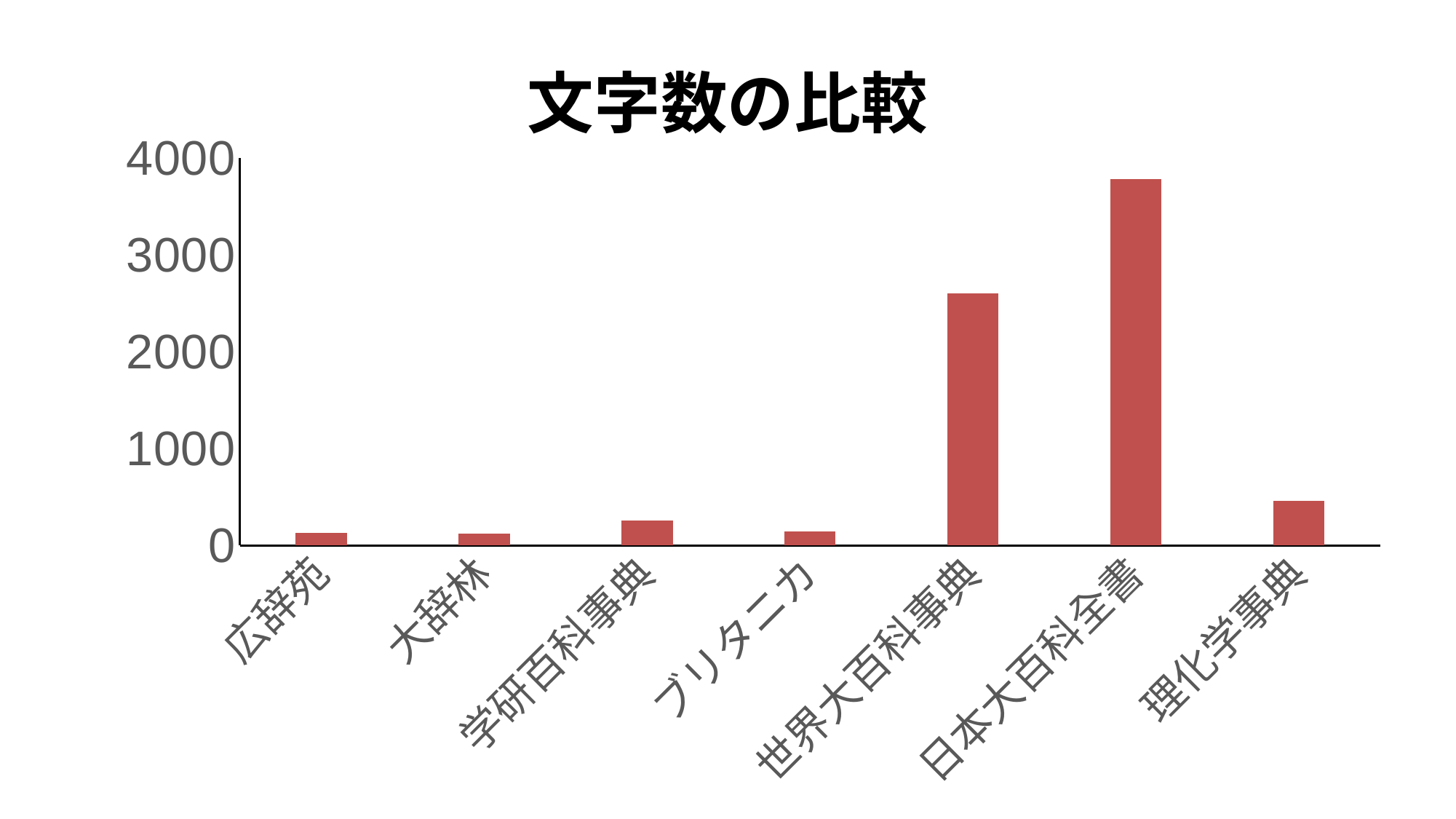

# 文字数の比較

### Chart

| Category | 文字数 |
|---|---|
| 広辞苑 | 130.0 |
| 大辞林 | 125.0 |
| 学研百科事典 | 257.0 |
| ブリタニカ | 147.0 |
| 世界大百科事典 | 2606.0 |
| 日本大百科全書 | 3785.0 |
| 理化学事典 | 461.0 |